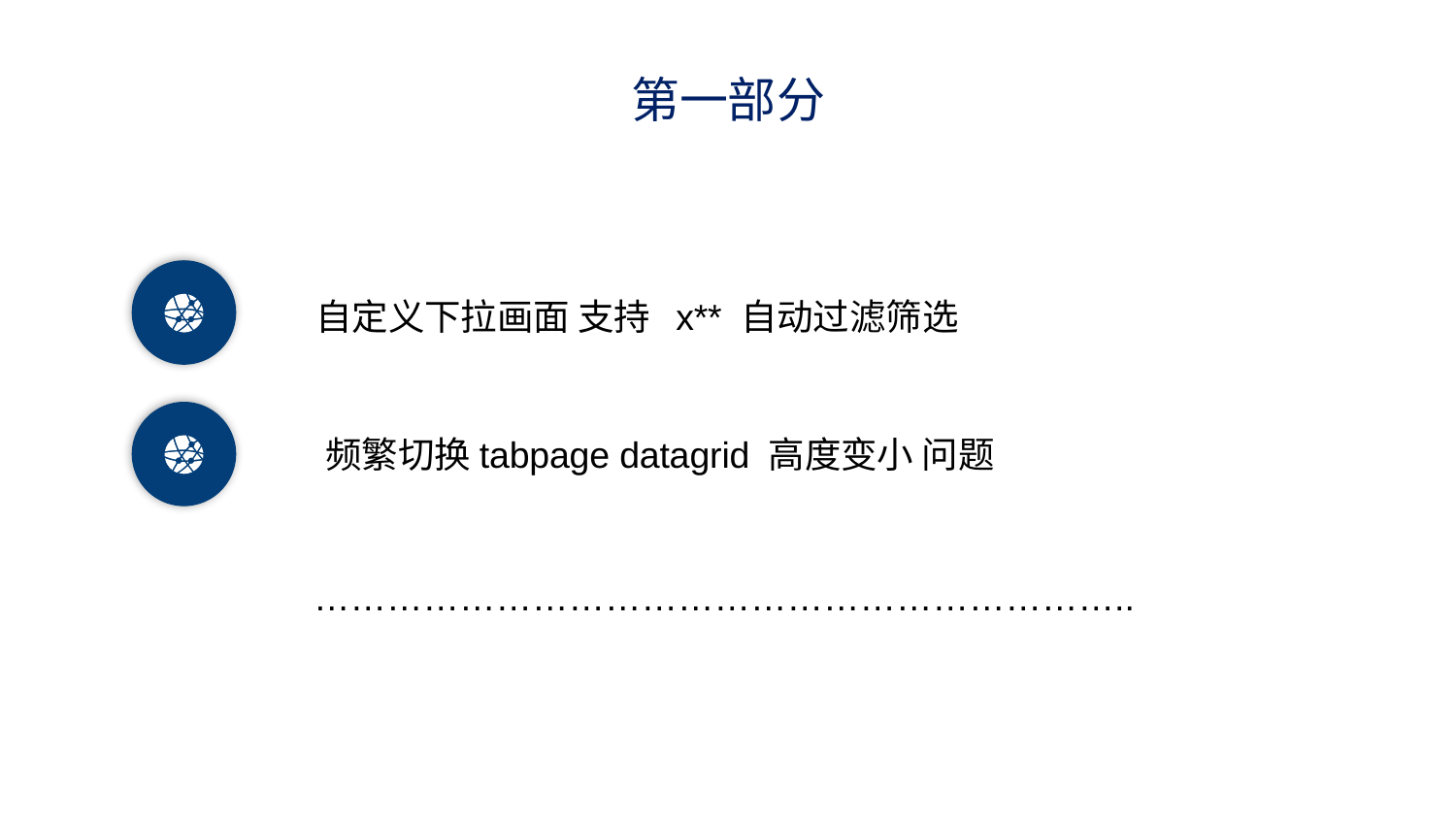

第一部分

自定义下拉画面 支持  x** 自动过滤筛选

频繁切换tabpage datagrid 高度变小 问题
…………………………………………………………..